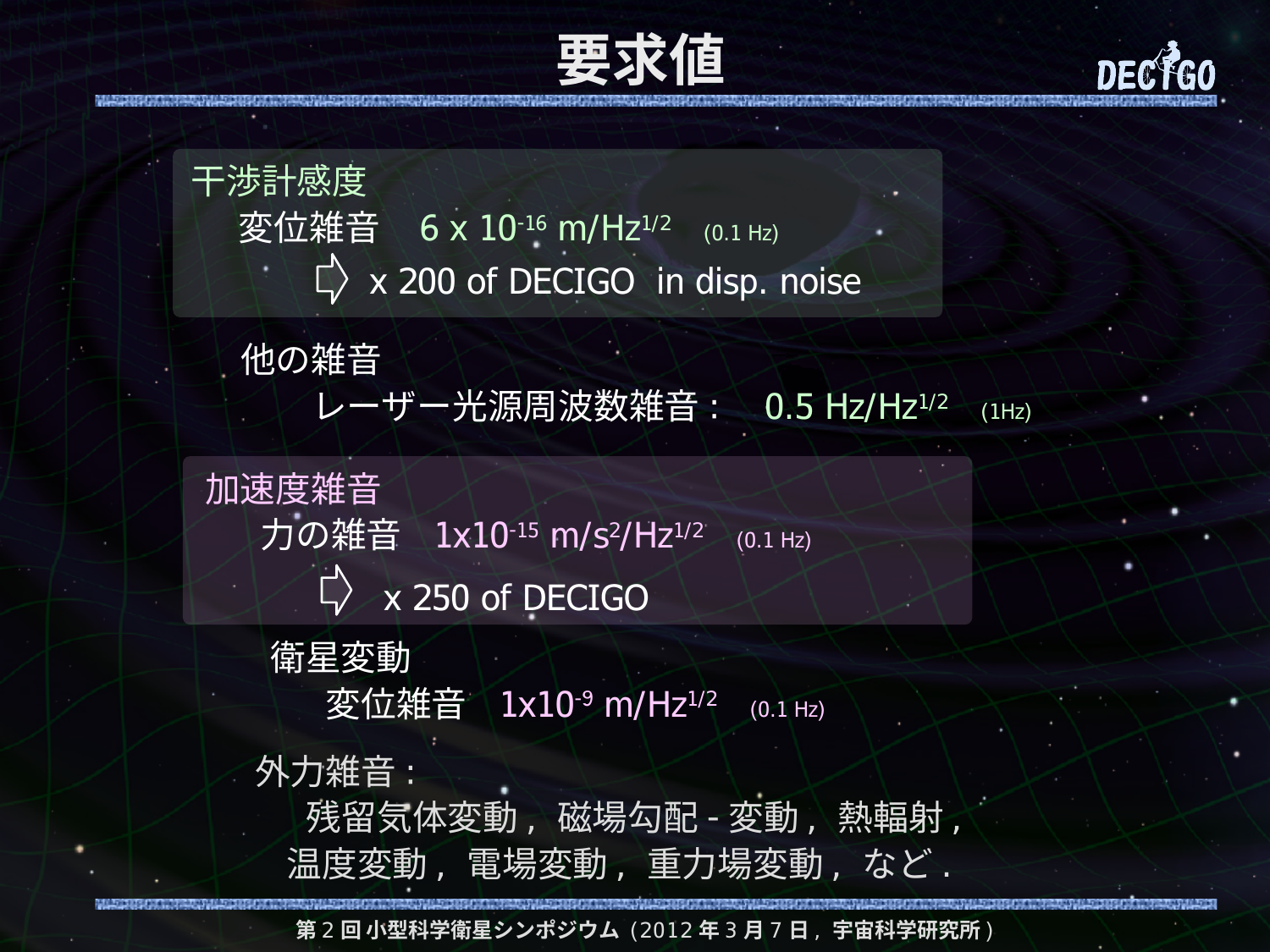

# 要求値

干渉計感度
     変位雑音    6 x 10-16 m/Hz1/2   (0.1 Hz)
x 200 of DECIGO  in disp. noise

他の雑音
        レーザー光源周波数雑音:    0.5 Hz/Hz1/2   (1Hz)

加速度雑音
      力の雑音   1x10-15 m/s2/Hz1/2   (0.1 Hz)
x 250 of DECIGO

衛星変動
      変位雑音   1x10-9 m/Hz1/2   (0.1 Hz)
外力雑音:
 　残留気体変動, 磁場勾配-変動, 熱輻射,
   温度変動, 電場変動, 重力場変動, など.
第2回 小型科学衛星シンポジウム (2012年3月7日, 宇宙科学研究所)